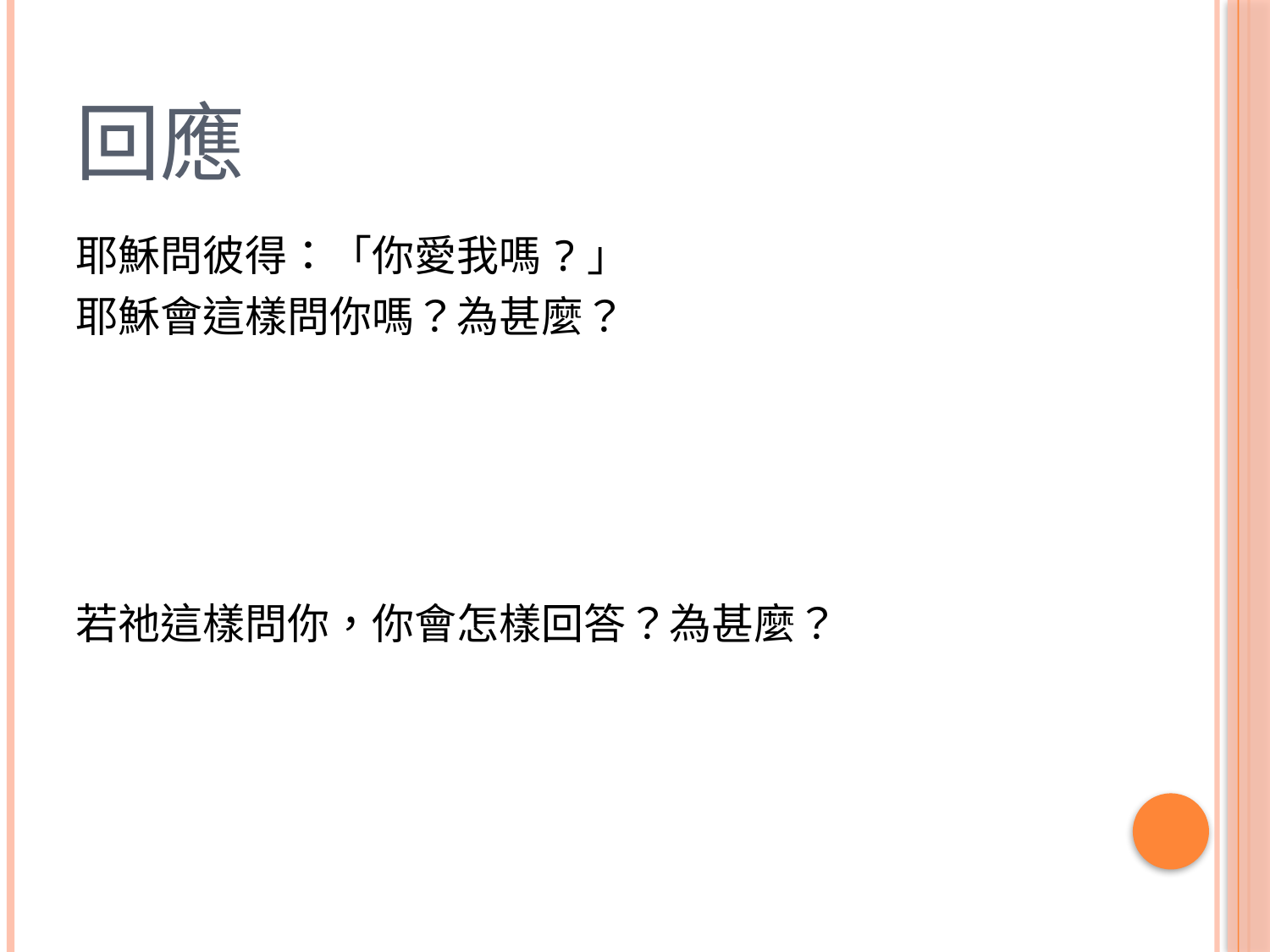

# 回應
耶穌問彼得：「你愛我嗎?」
耶穌會這樣問你嗎？為甚麼？

若祂這樣問你，你會怎樣回答？為甚麼？